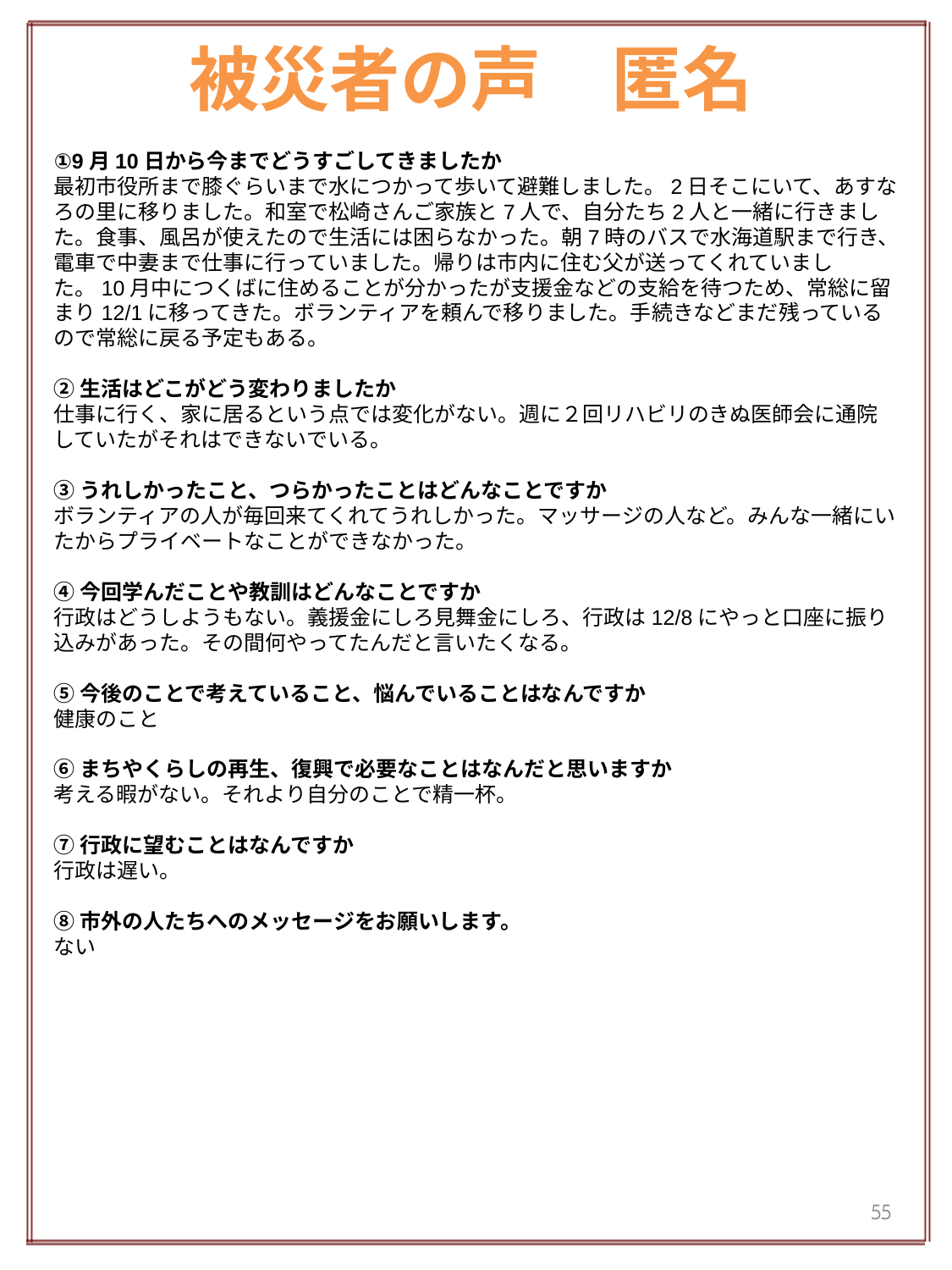

# 被災者の声　匿名
①9月10日から今までどうすごしてきましたか
最初市役所まで膝ぐらいまで水につかって歩いて避難しました。2日そこにいて、あすなろの里に移りました。和室で松崎さんご家族と7人で、自分たち2人と一緒に行きました。食事、風呂が使えたので生活には困らなかった。朝7時のバスで水海道駅まで行き、電車で中妻まで仕事に行っていました。帰りは市内に住む父が送ってくれていました。10月中につくばに住めることが分かったが支援金などの支給を待つため、常総に留まり12/1に移ってきた。ボランティアを頼んで移りました。手続きなどまだ残っているので常総に戻る予定もある。

②生活はどこがどう変わりましたか
仕事に行く、家に居るという点では変化がない。週に２回リハビリのきぬ医師会に通院していたがそれはできないでいる。

③うれしかったこと、つらかったことはどんなことですか
ボランティアの人が毎回来てくれてうれしかった。マッサージの人など。みんな一緒にいたからプライベートなことができなかった。

④今回学んだことや教訓はどんなことですか
行政はどうしようもない。義援金にしろ見舞金にしろ、行政は12/8にやっと口座に振り込みがあった。その間何やってたんだと言いたくなる。

⑤今後のことで考えていること、悩んでいることはなんですか
健康のこと

⑥まちやくらしの再生、復興で必要なことはなんだと思いますか
考える暇がない。それより自分のことで精一杯。

⑦行政に望むことはなんですか
行政は遅い。

⑧市外の人たちへのメッセージをお願いします。
ない

55